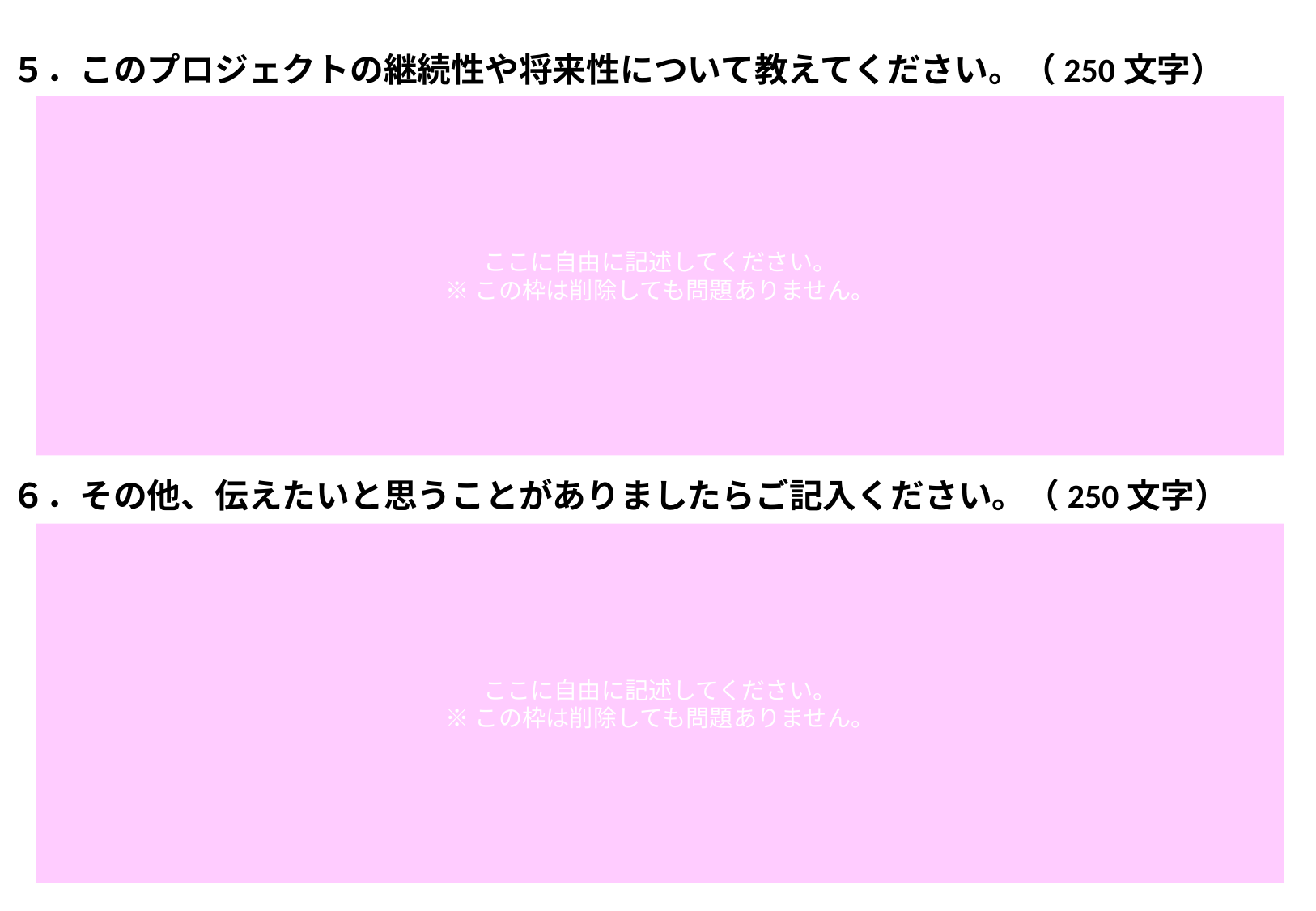

５．このプロジェクトの継続性や将来性について教えてください。（250文字）
ここに自由に記述してください。
※この枠は削除しても問題ありません。
６．その他、伝えたいと思うことがありましたらご記入ください。（250文字）
ここに自由に記述してください。
※この枠は削除しても問題ありません。